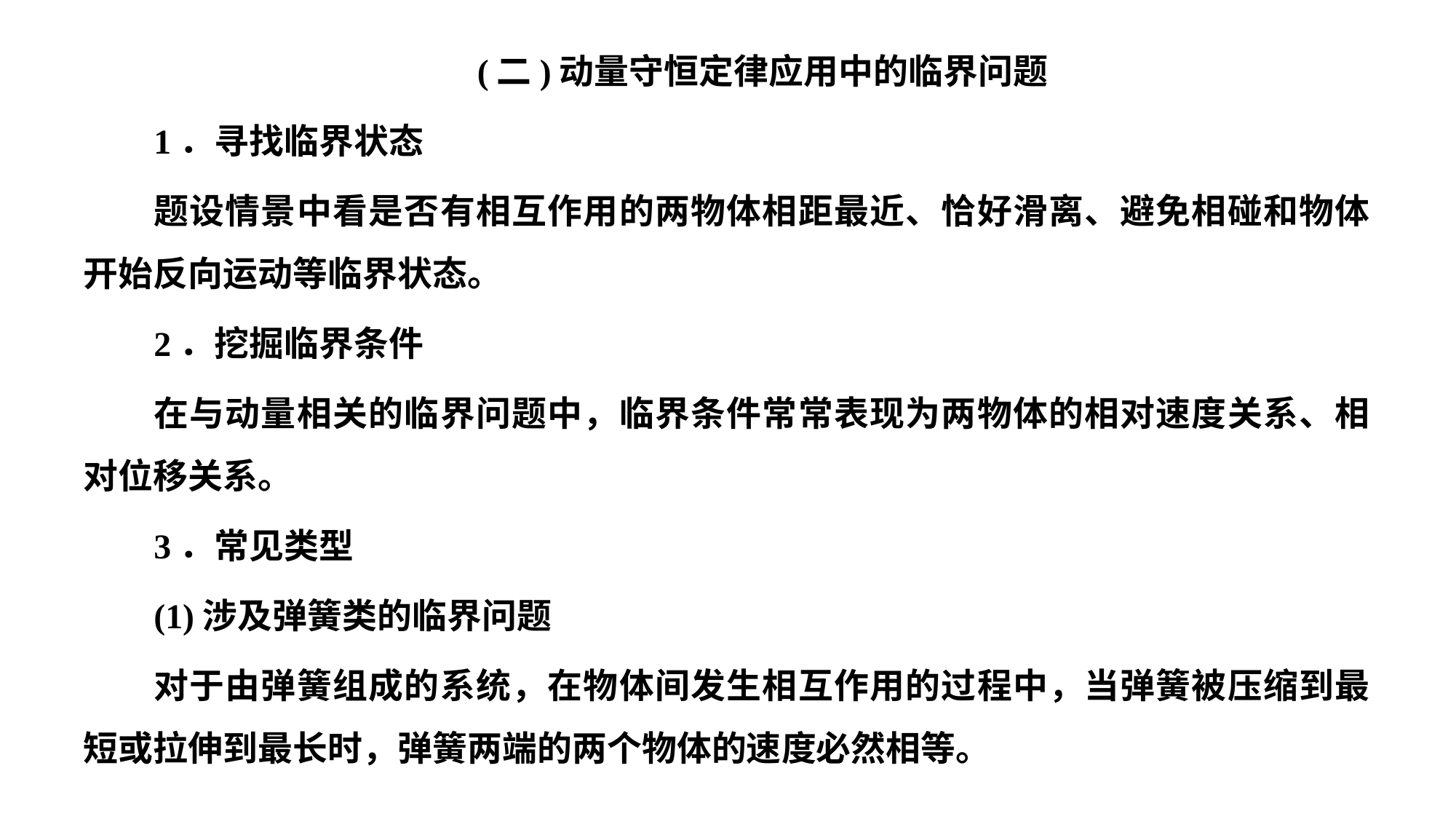

(二)动量守恒定律应用中的临界问题
1．寻找临界状态
题设情景中看是否有相互作用的两物体相距最近、恰好滑离、避免相碰和物体开始反向运动等临界状态。
2．挖掘临界条件
在与动量相关的临界问题中，临界条件常常表现为两物体的相对速度关系、相对位移关系。
3．常见类型
(1)涉及弹簧类的临界问题
对于由弹簧组成的系统，在物体间发生相互作用的过程中，当弹簧被压缩到最短或拉伸到最长时，弹簧两端的两个物体的速度必然相等。